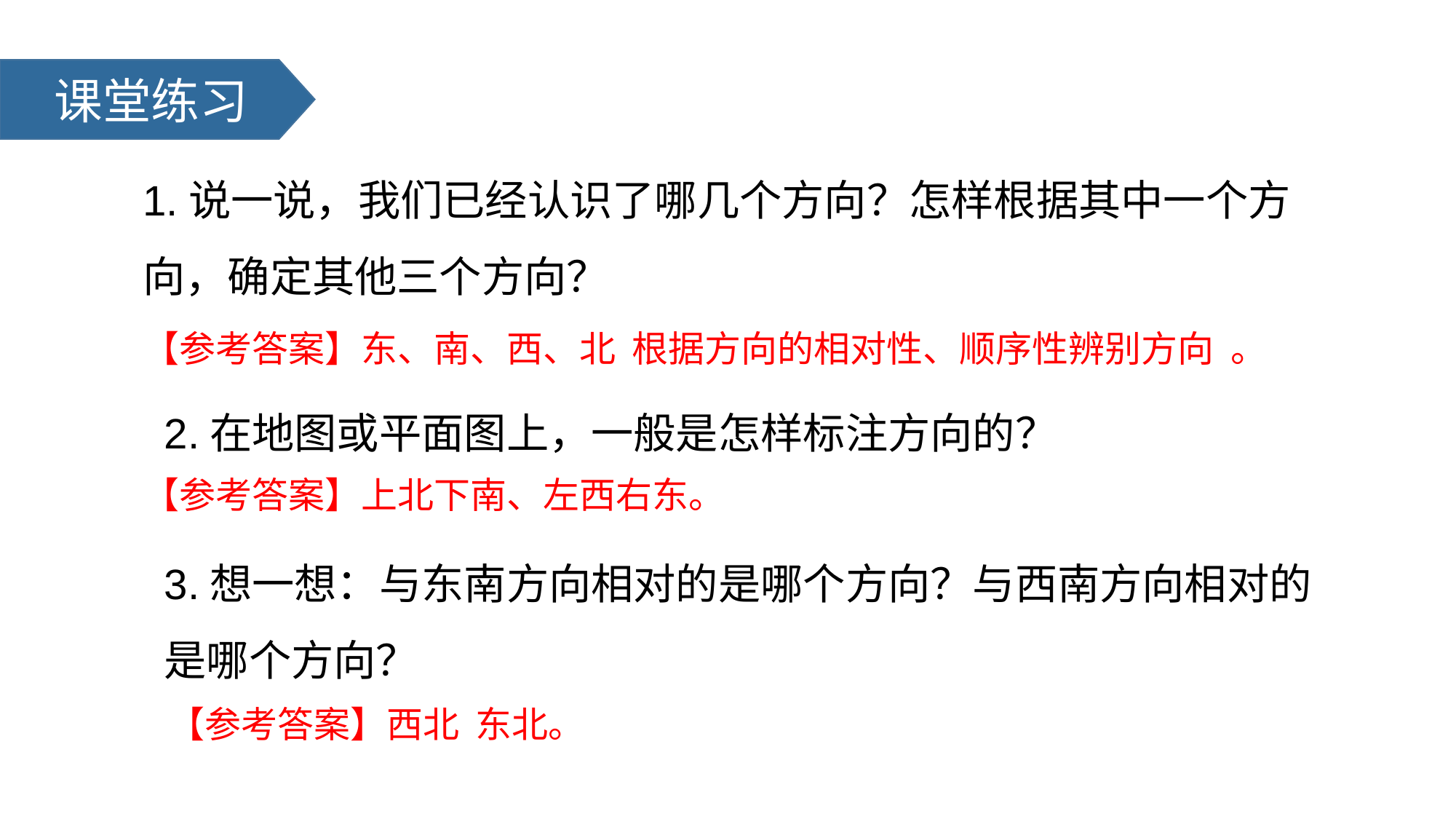

课堂练习
1.说一说，我们已经认识了哪几个方向？怎样根据其中一个方向，确定其他三个方向？
【参考答案】东、南、西、北  根据方向的相对性、顺序性辨别方向  。
2.在地图或平面图上，一般是怎样标注方向的？
【参考答案】上北下南、左西右东。
3.想一想：与东南方向相对的是哪个方向？与西南方向相对的是哪个方向？
【参考答案】西北  东北。